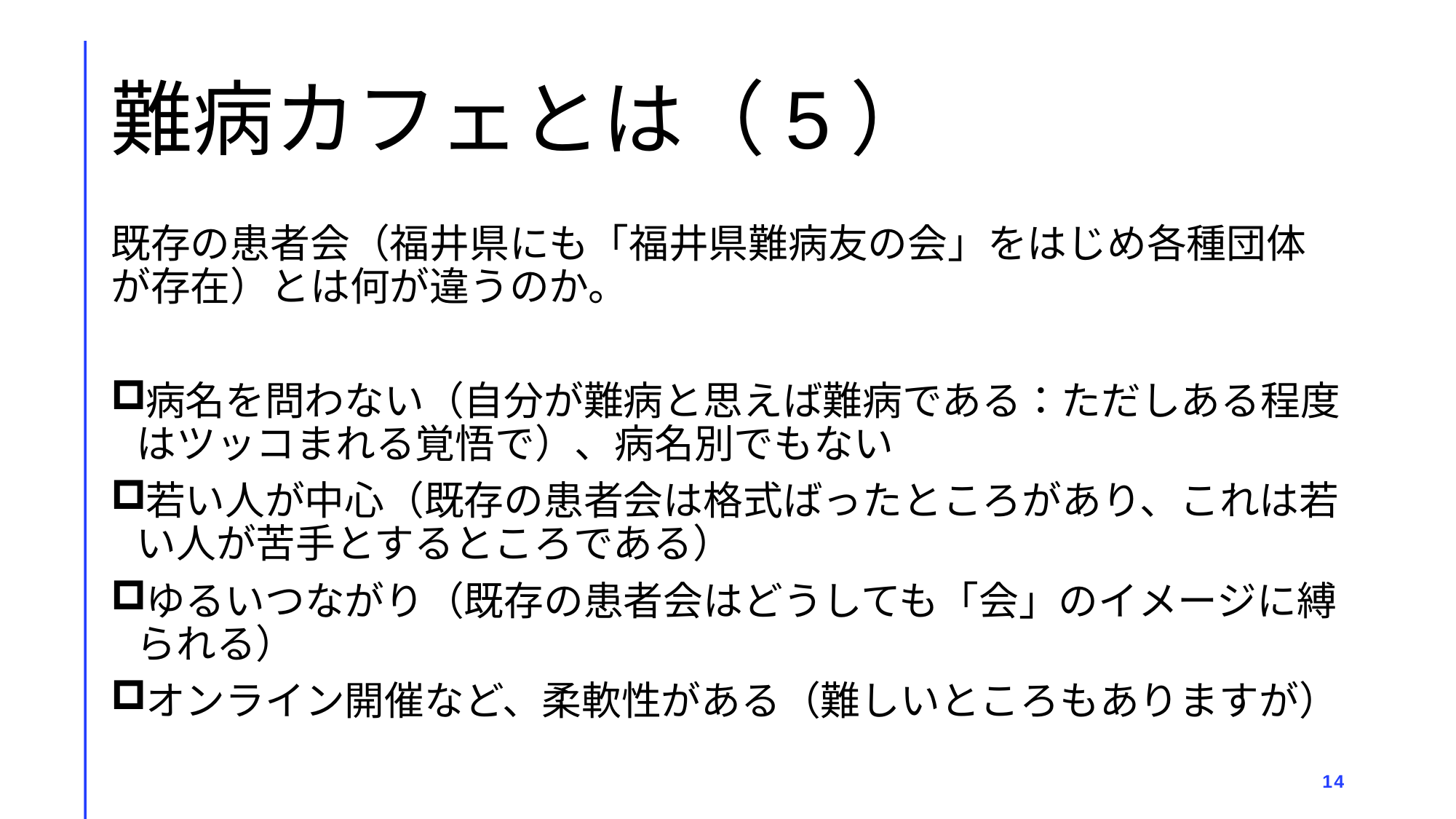

# 難病カフェとは（5）
既存の患者会（福井県にも「福井県難病友の会」をはじめ各種団体が存在）とは何が違うのか。

病名を問わない（自分が難病と思えば難病である：ただしある程度はツッコまれる覚悟で）、病名別でもない
若い人が中心（既存の患者会は格式ばったところがあり、これは若い人が苦手とするところである）
ゆるいつながり（既存の患者会はどうしても「会」のイメージに縛られる）
オンライン開催など、柔軟性がある（難しいところもありますが）

14